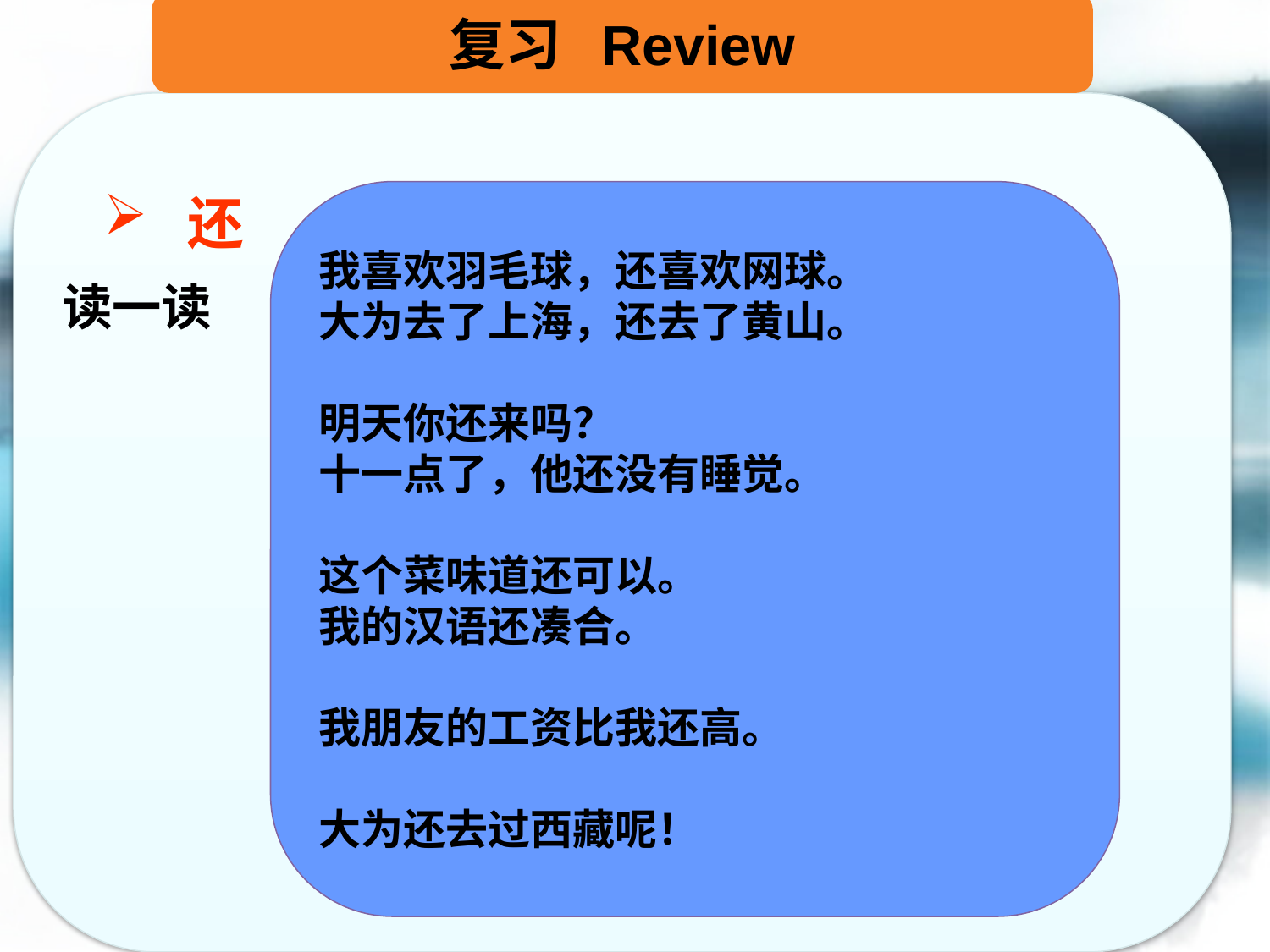

复习  Review

  还

我喜欢羽毛球，还喜欢网球。
大为去了上海，还去了黄山。

明天你还来吗？
十一点了，他还没有睡觉。

这个菜味道还可以。
我的汉语还凑合。

我朋友的工资比我还高。

大为还去过西藏呢！

读一读